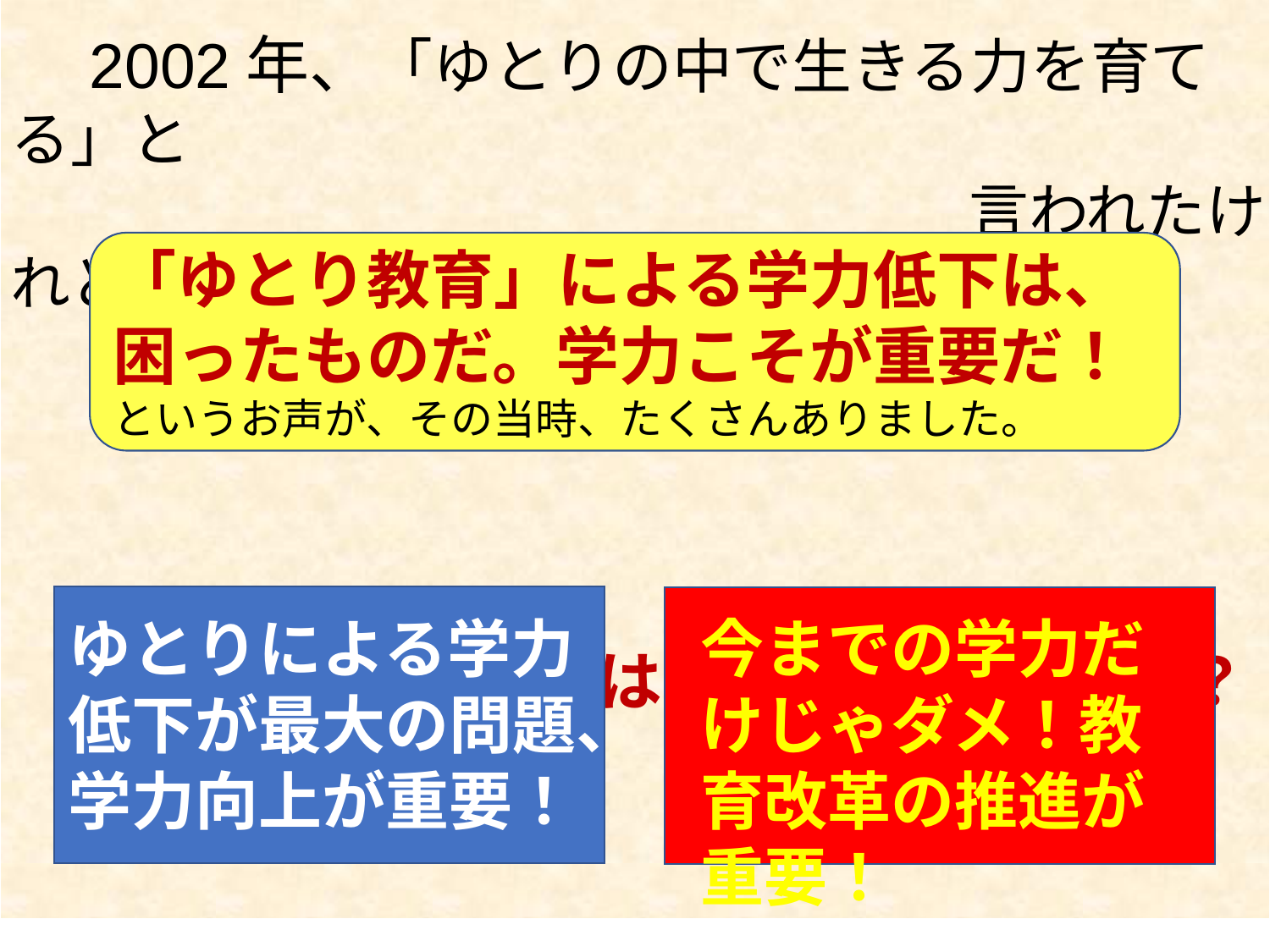

2002年、「ゆとりの中で生きる力を育てる」と
　　　　　　　　　　　　　　　　言われたけれど・・・

　みなさんのお考えはどちらでしたか？？
「ゆとり教育」による学力低下は、
困ったものだ。学力こそが重要だ！というお声が、その当時、たくさんありました。

ゆとりによる学力低下が最大の問題、
学力向上が重要！
今までの学力だけじゃダメ！教育改革の推進が重要！